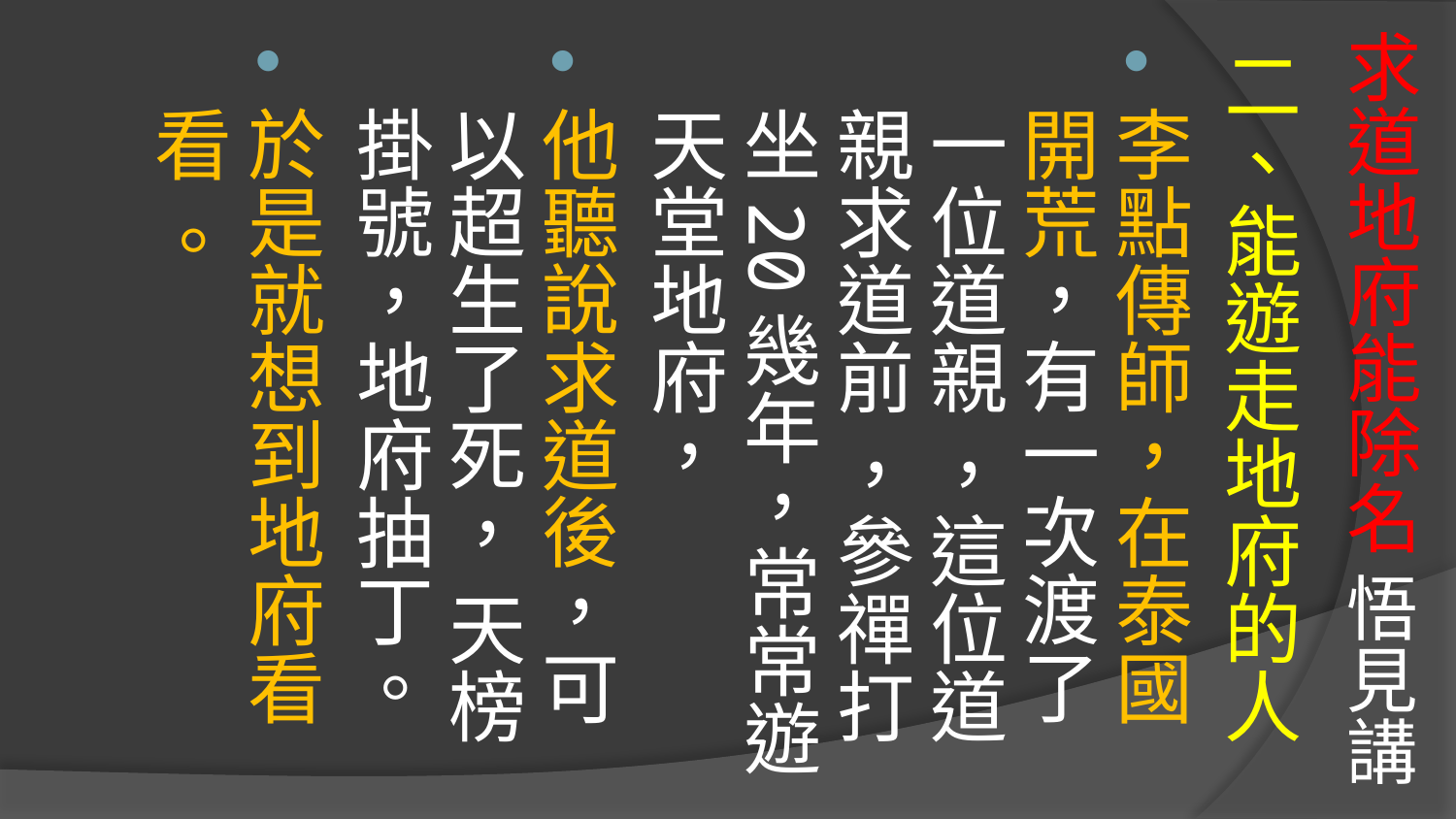

# 求道地府能除名 悟見講
二、能遊走地府的人
李點傳師，在泰國開荒，有一次渡了一位道親 ，這位道親求道前 ，參禪打坐20幾年，常常遊天堂地府，
他聽說求道後，可以超生了死， 天榜掛號，地府抽丁。
於是就想到地府看看 。